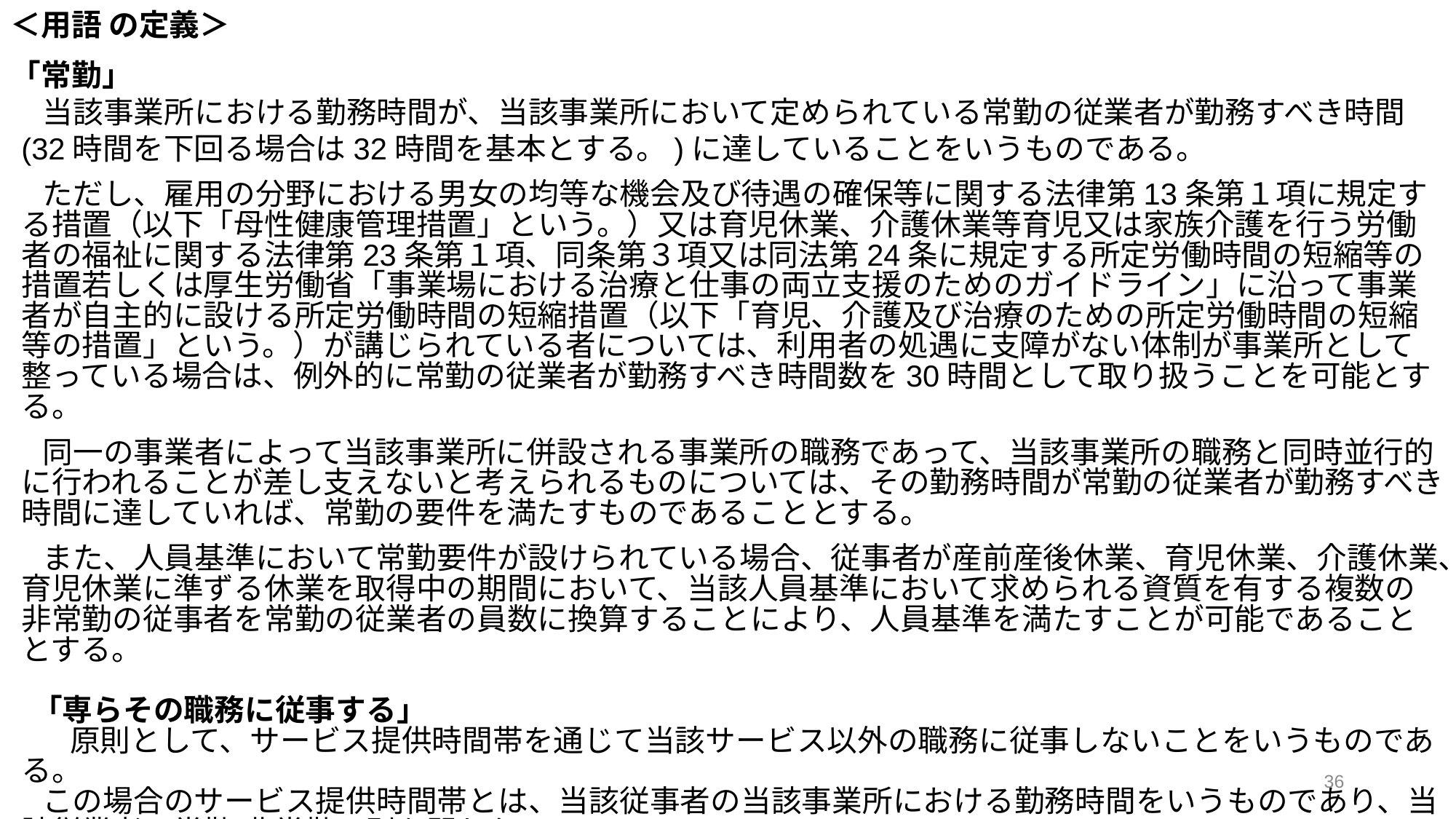

＜用語 の定義＞

「常勤」
当該事業所における勤務時間が、当該事業所において定められている常勤の従業者が勤務すべき時間(32時間を下回る場合は32時間を基本とする。)に達していることをいうものである。

ただし、雇用の分野における男女の均等な機会及び待遇の確保等に関する法律第13条第１項に規定する措置（以下「母性健康管理措置」という。）又は育児休業、介護休業等育児又は家族介護を行う労働者の福祉に関する法律第23条第１項、同条第３項又は同法第24条に規定する所定労働時間の短縮等の措置若しくは厚生労働省「事業場における治療と仕事の両立支援のためのガイドライン」に沿って事業者が自主的に設ける所定労働時間の短縮措置（以下「育児、介護及び治療のための所定労働時間の短縮等の措置」という。）が講じられている者については、利用者の処遇に支障がない体制が事業所として整っている場合は、例外的に常勤の従業者が勤務すべき時間数を30時間として取り扱うことを可能とする。

同一の事業者によって当該事業所に併設される事業所の職務であって、当該事業所の職務と同時並行的に行われることが差し支えないと考えられるものについては、その勤務時間が常勤の従業者が勤務すべき時間に達していれば、常勤の要件を満たすものであることとする。

また、人員基準において常勤要件が設けられている場合、従事者が産前産後休業、育児休業、介護休業、育児休業に準ずる休業を取得中の期間において、当該人員基準において求められる資質を有する複数の非常勤の従事者を常勤の従業者の員数に換算することにより、人員基準を満たすことが可能であることとする。

「専らその職務に従事する」
　原則として、サービス提供時間帯を通じて当該サービス以外の職務に従事しないことをいうものである。
この場合のサービス提供時間帯とは、当該従事者の当該事業所における勤務時間をいうものであり、当該従業者の常勤・非常勤の別を問わない。
36